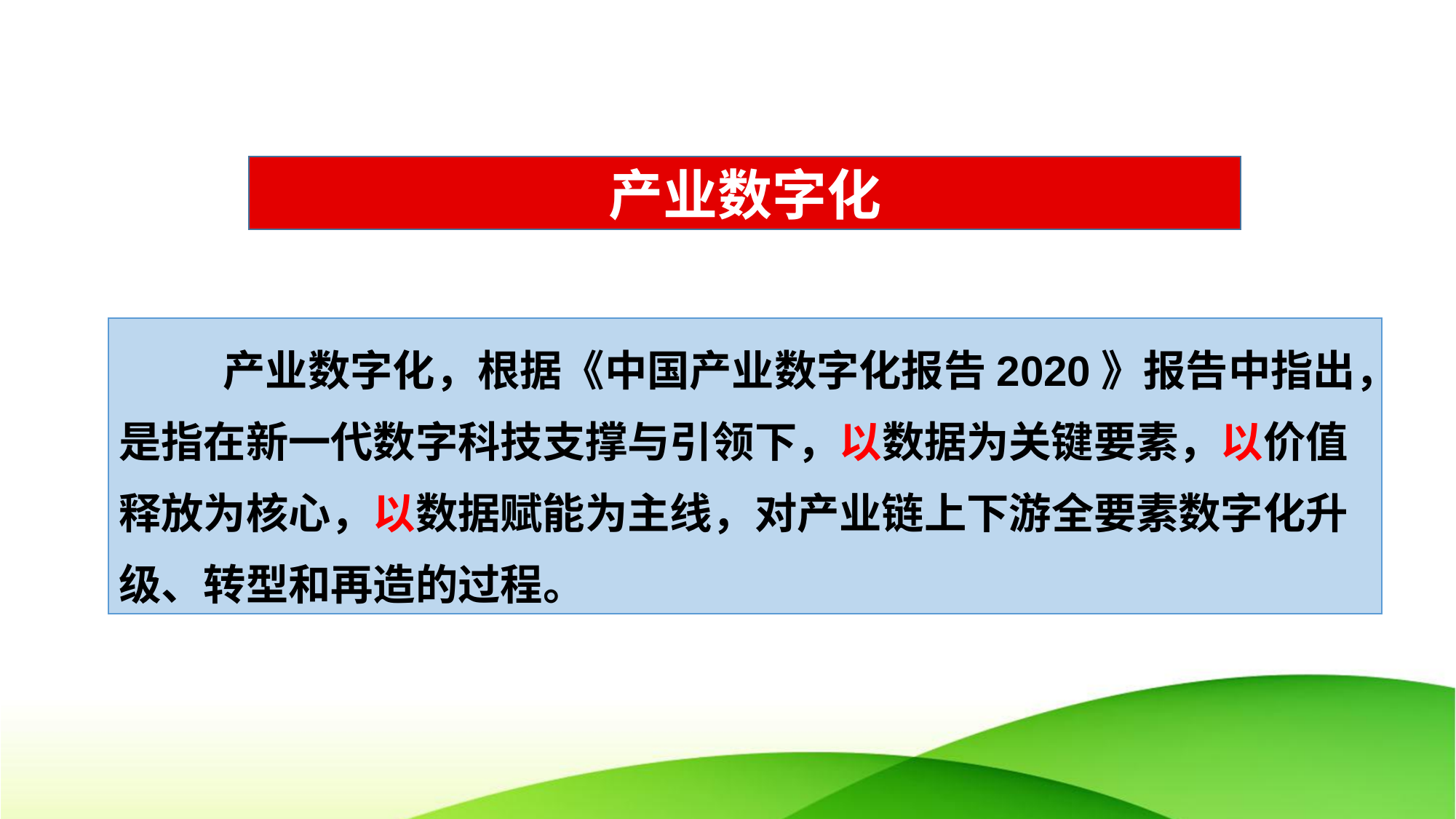

产业数字化
             产业数字化，根据《中国产业数字化报告2020》报告中指出，是指在新一代数字科技支撑与引领下，以数据为关键要素，以价值释放为核心，以数据赋能为主线，对产业链上下游全要素数字化升级、转型和再造的过程。